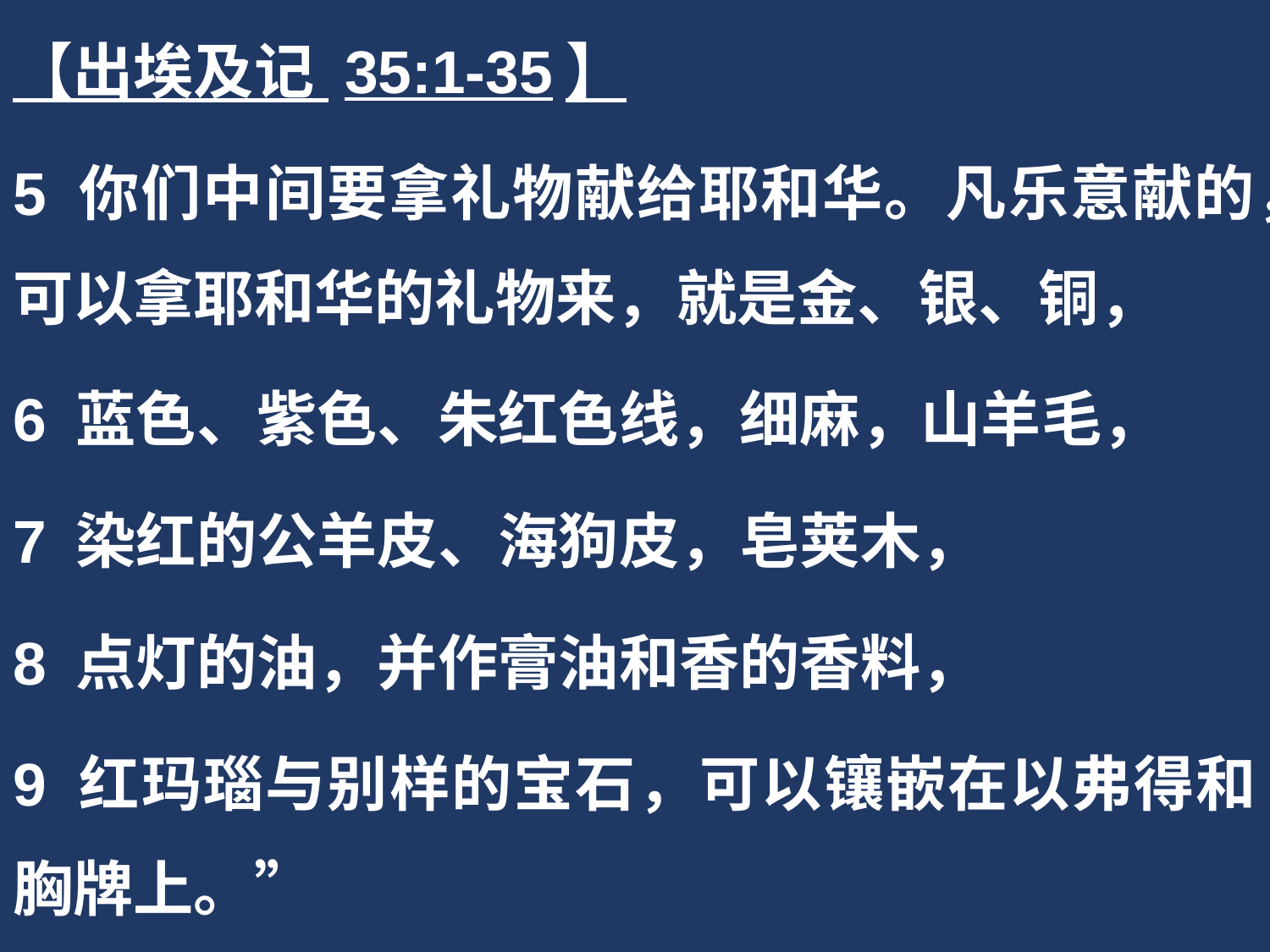

【出埃及记 35:1-35】
5 你们中间要拿礼物献给耶和华。凡乐意献的，可以拿耶和华的礼物来，就是金、银、铜，
6 蓝色、紫色、朱红色线，细麻，山羊毛，
7 染红的公羊皮、海狗皮，皂荚木，
8 点灯的油，并作膏油和香的香料，
9 红玛瑙与别样的宝石，可以镶嵌在以弗得和胸牌上。”